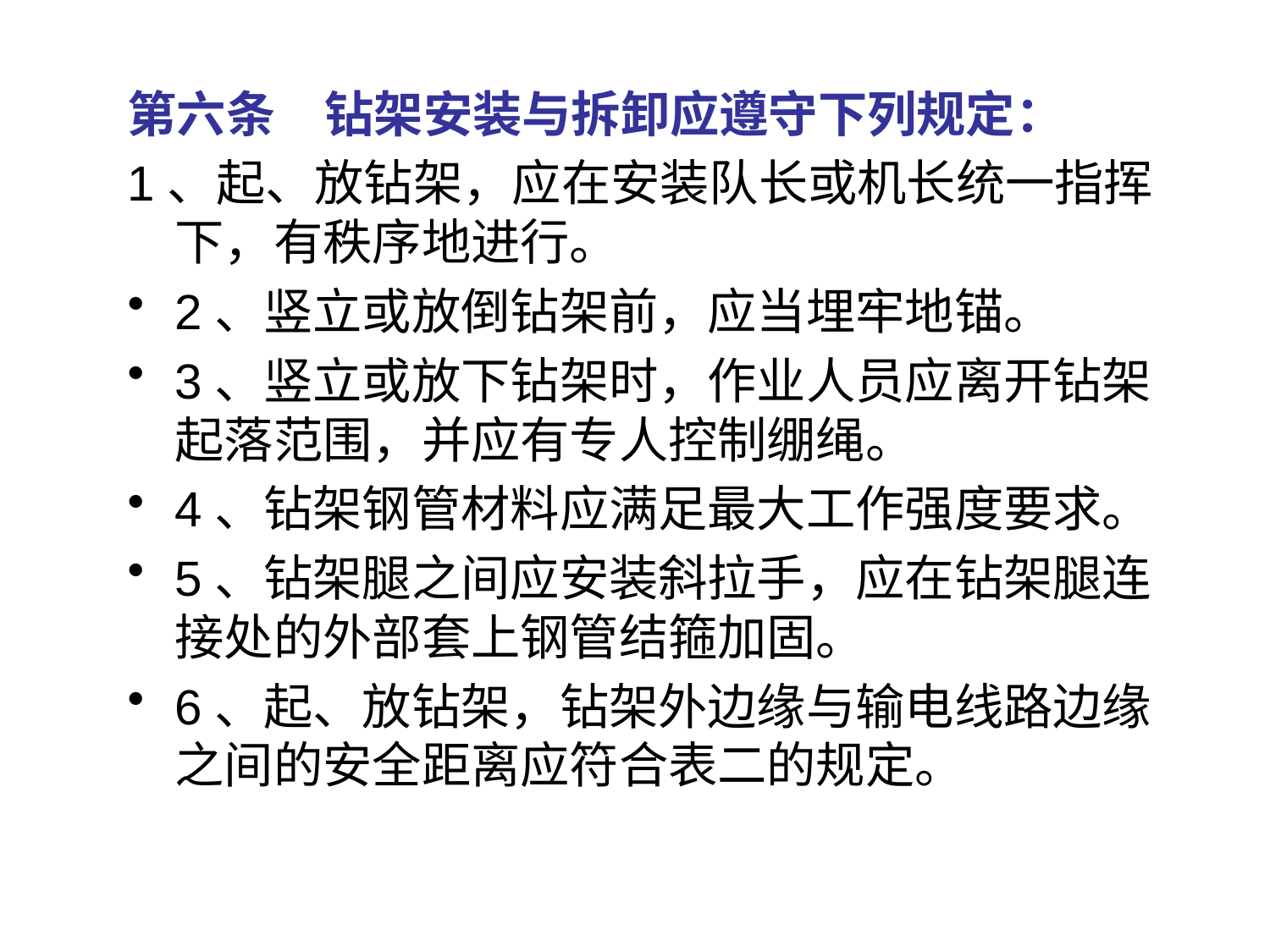

第六条　钻架安装与拆卸应遵守下列规定：
1、起、放钻架，应在安装队长或机长统一指挥下，有秩序地进行。
2、竖立或放倒钻架前，应当埋牢地锚。
3、竖立或放下钻架时，作业人员应离开钻架起落范围，并应有专人控制绷绳。
4、钻架钢管材料应满足最大工作强度要求。
5、钻架腿之间应安装斜拉手，应在钻架腿连接处的外部套上钢管结箍加固。
6、起、放钻架，钻架外边缘与输电线路边缘之间的安全距离应符合表二的规定。